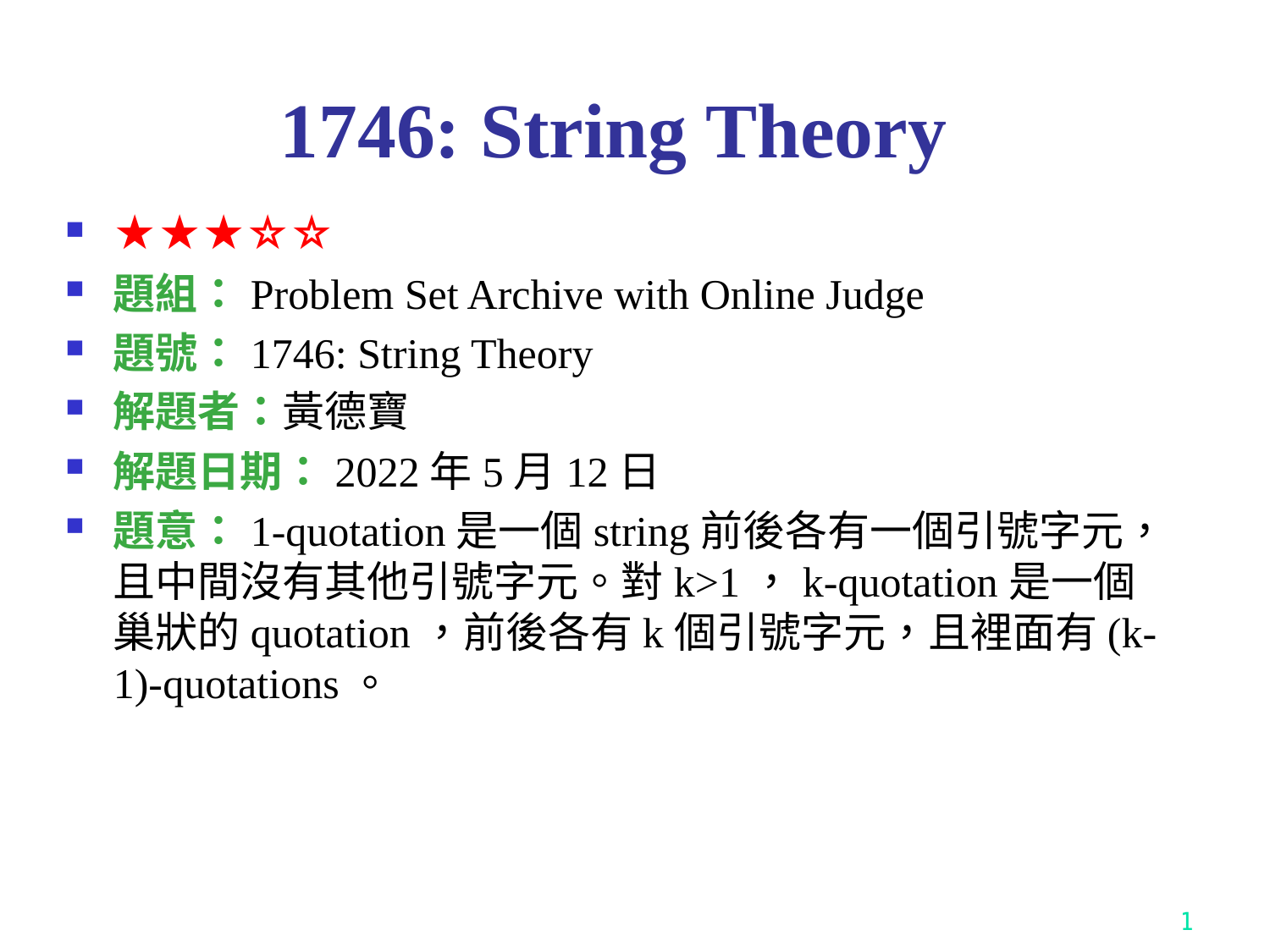

# 1746: String Theory
★★★☆☆
題組：Problem Set Archive with Online Judge
題號：1746: String Theory
解題者：黃德寶
解題日期：2022年5月12日
題意：1-quotation是一個string前後各有一個引號字元，且中間沒有其他引號字元。對k>1，k-quotation是一個巢狀的quotation，前後各有k個引號字元，且裡面有(k-1)-quotations。

1